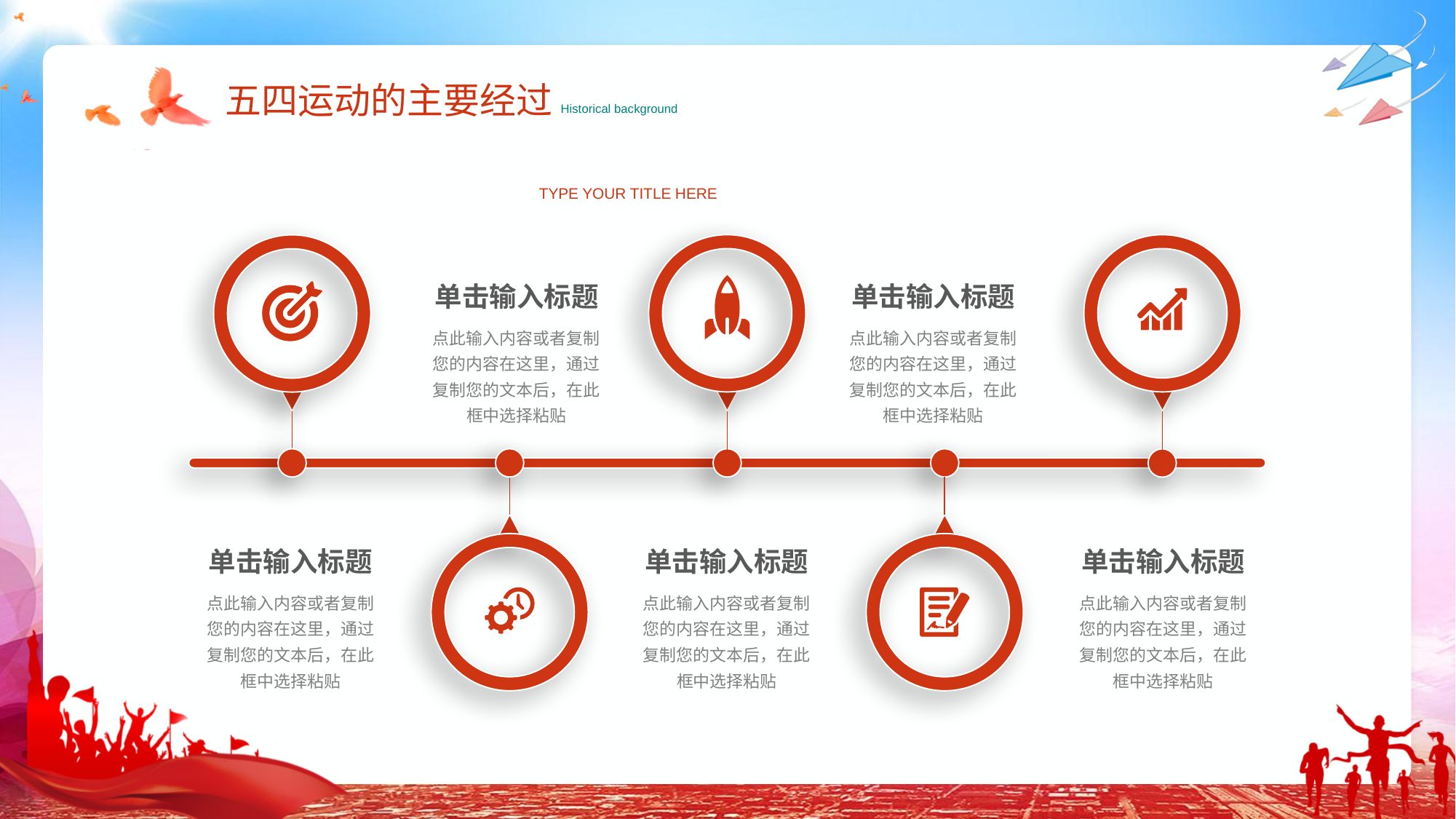

五四运动的主要经过
Historical background
TYPE YOUR TITLE HERE

单击输入标题
点此输入内容或者复制您的内容在这里，通过复制您的文本后，在此框中选择粘贴
单击输入标题
点此输入内容或者复制您的内容在这里，通过复制您的文本后，在此框中选择粘贴

单击输入标题
点此输入内容或者复制您的内容在这里，通过复制您的文本后，在此框中选择粘贴
单击输入标题
点此输入内容或者复制您的内容在这里，通过复制您的文本后，在此框中选择粘贴
单击输入标题
点此输入内容或者复制您的内容在这里，通过复制您的文本后，在此框中选择粘贴